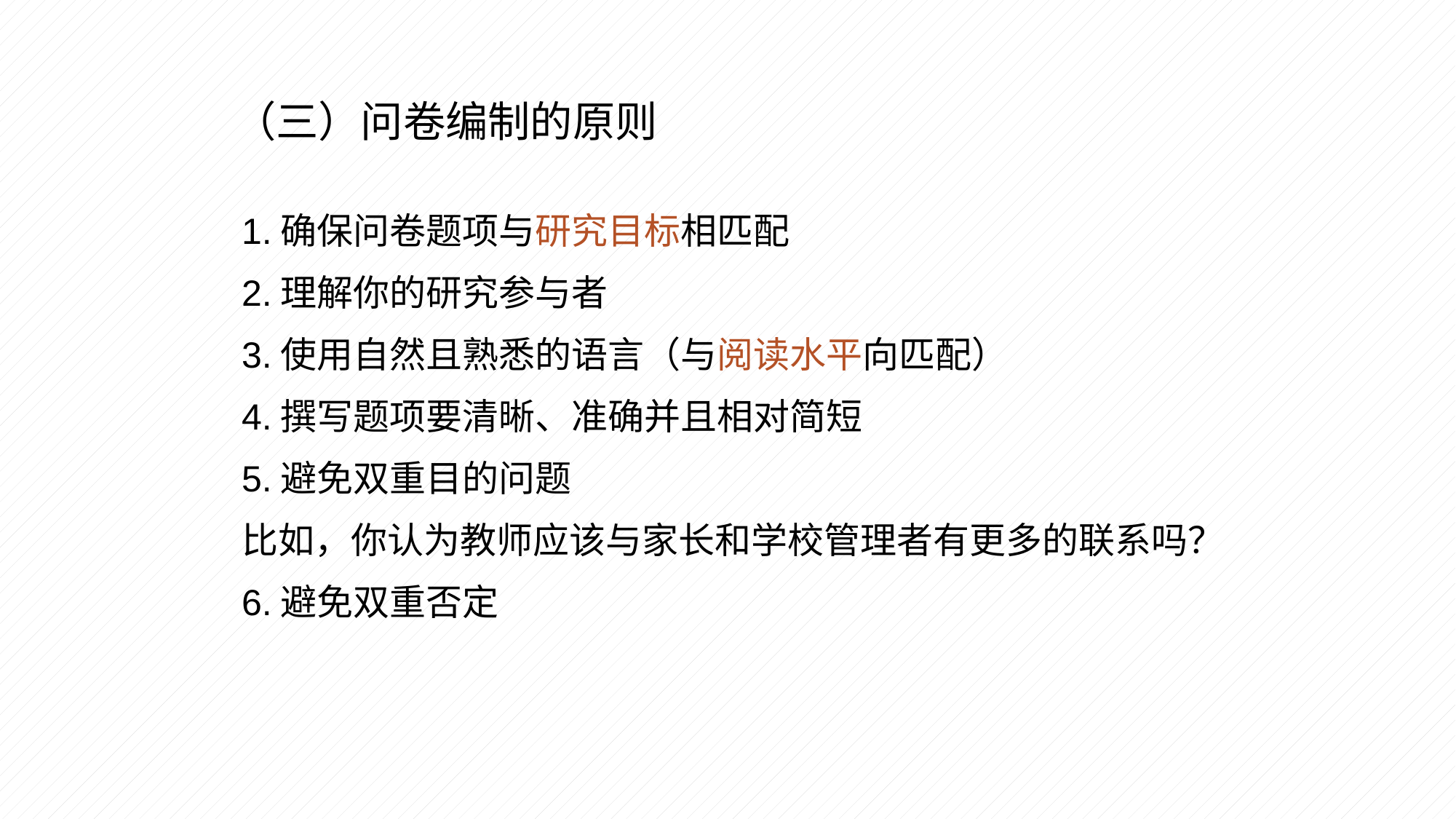

（三）问卷编制的原则
1.确保问卷题项与研究目标相匹配
2.理解你的研究参与者
3.使用自然且熟悉的语言（与阅读水平向匹配）
4.撰写题项要清晰、准确并且相对简短
5.避免双重目的问题
比如，你认为教师应该与家长和学校管理者有更多的联系吗？
6.避免双重否定